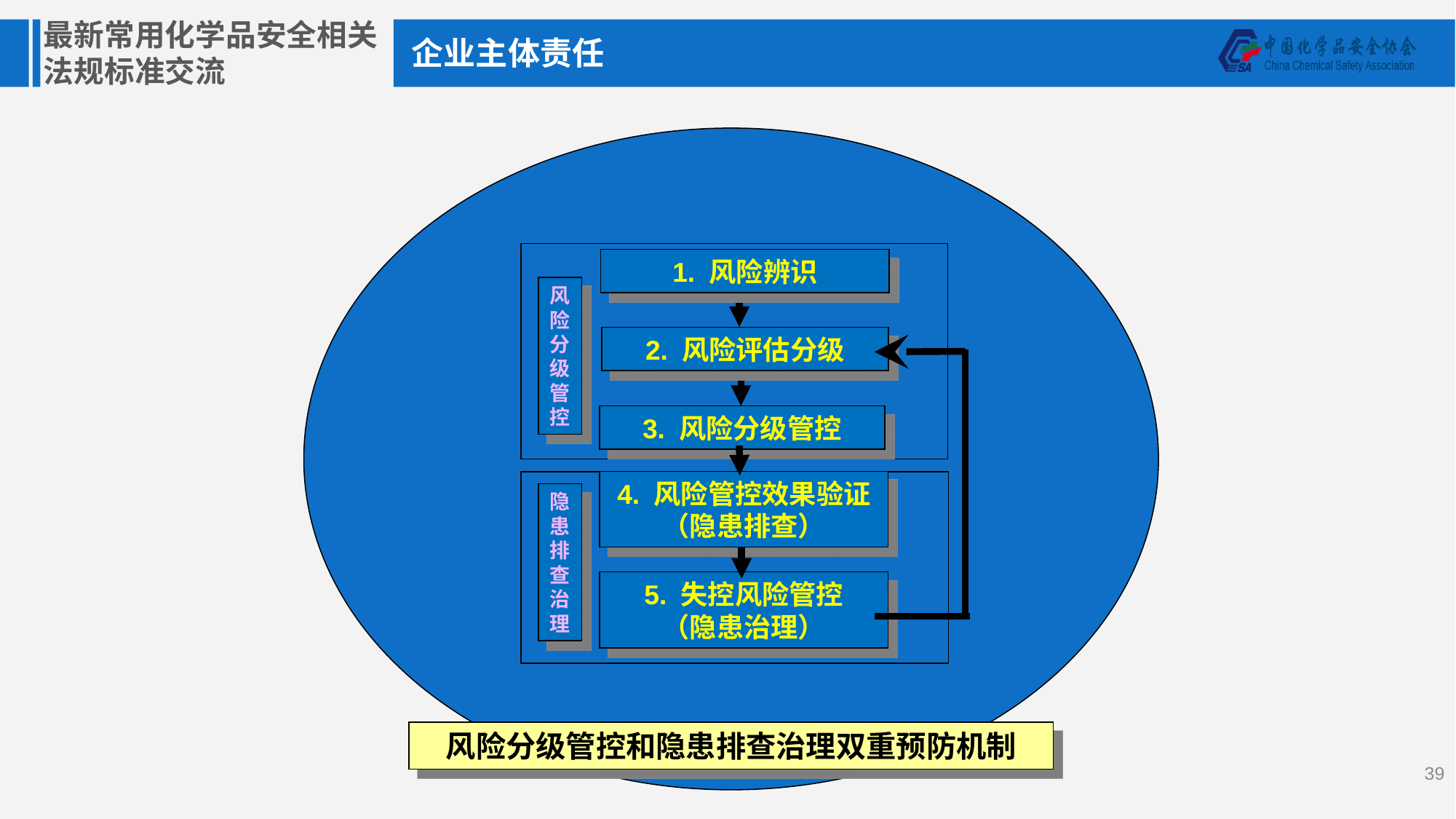

企业主体责任

1. 风险辨识

2. 风险评估分级

3. 风险分级管控

4. 风险管控效果验证
（隐患排查）

5. 失控风险管控
（隐患治理）
风险分级管控

隐患排查治理
风险分级管控和隐患排查治理双重预防机制
39